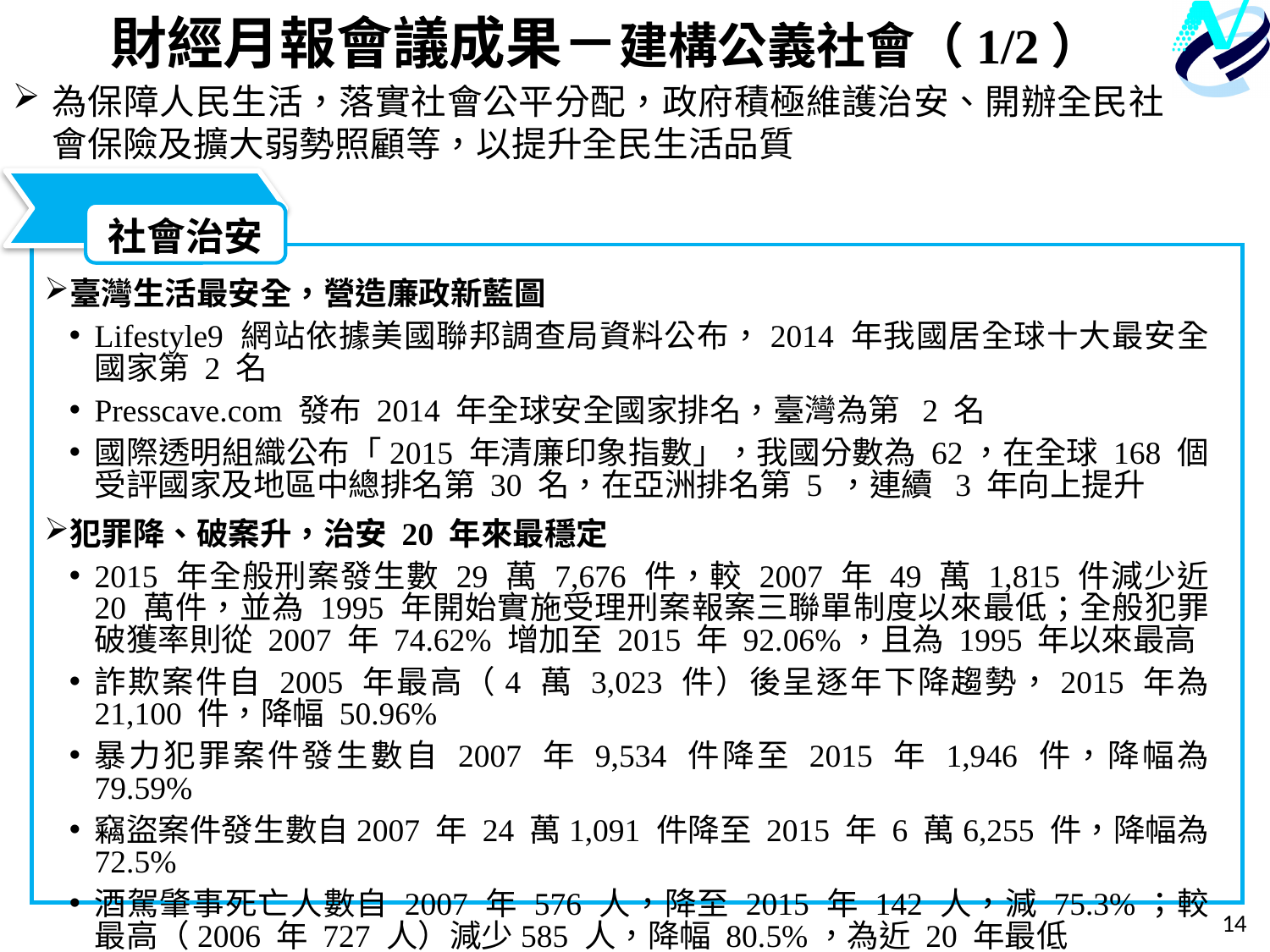

財經月報會議成果－建構公義社會（1/2）
為保障人民生活，落實社會公平分配，政府積極維護治安、開辦全民社會保險及擴大弱勢照顧等，以提升全民生活品質

社會治安

臺灣生活最安全，營造廉政新藍圖
Lifestyle9 網站依據美國聯邦調查局資料公布，2014 年我國居全球十大最安全國家第 2 名
Presscave.com 發布 2014 年全球安全國家排名，臺灣為第  2 名
國際透明組織公布「2015 年清廉印象指數」，我國分數為 62，在全球 168 個受評國家及地區中總排名第 30 名，在亞洲排名第 5 ，連續  3 年向上提升
犯罪降、破案升，治安 20 年來最穩定
2015 年全般刑案發生數 29 萬 7,676 件，較 2007 年 49 萬 1,815 件減少近 20 萬件，並為 1995 年開始實施受理刑案報案三聯單制度以來最低；全般犯罪破獲率則從 2007 年 74.62% 增加至 2015 年 92.06%，且為 1995 年以來最高
詐欺案件自 2005 年最高（4 萬 3,023 件）後呈逐年下降趨勢，2015 年為 21,100 件，降幅 50.96%
暴力犯罪案件發生數自 2007 年 9,534 件降至 2015 年 1,946 件，降幅為 79.59%
竊盜案件發生數自2007 年 24 萬1,091 件降至 2015 年 6 萬6,255 件，降幅為 72.5%
酒駕肇事死亡人數自 2007 年 576 人，降至 2015 年 142 人，減 75.3%；較最高（2006 年 727 人）減少585 人，降幅 80.5%，為近 20 年最低